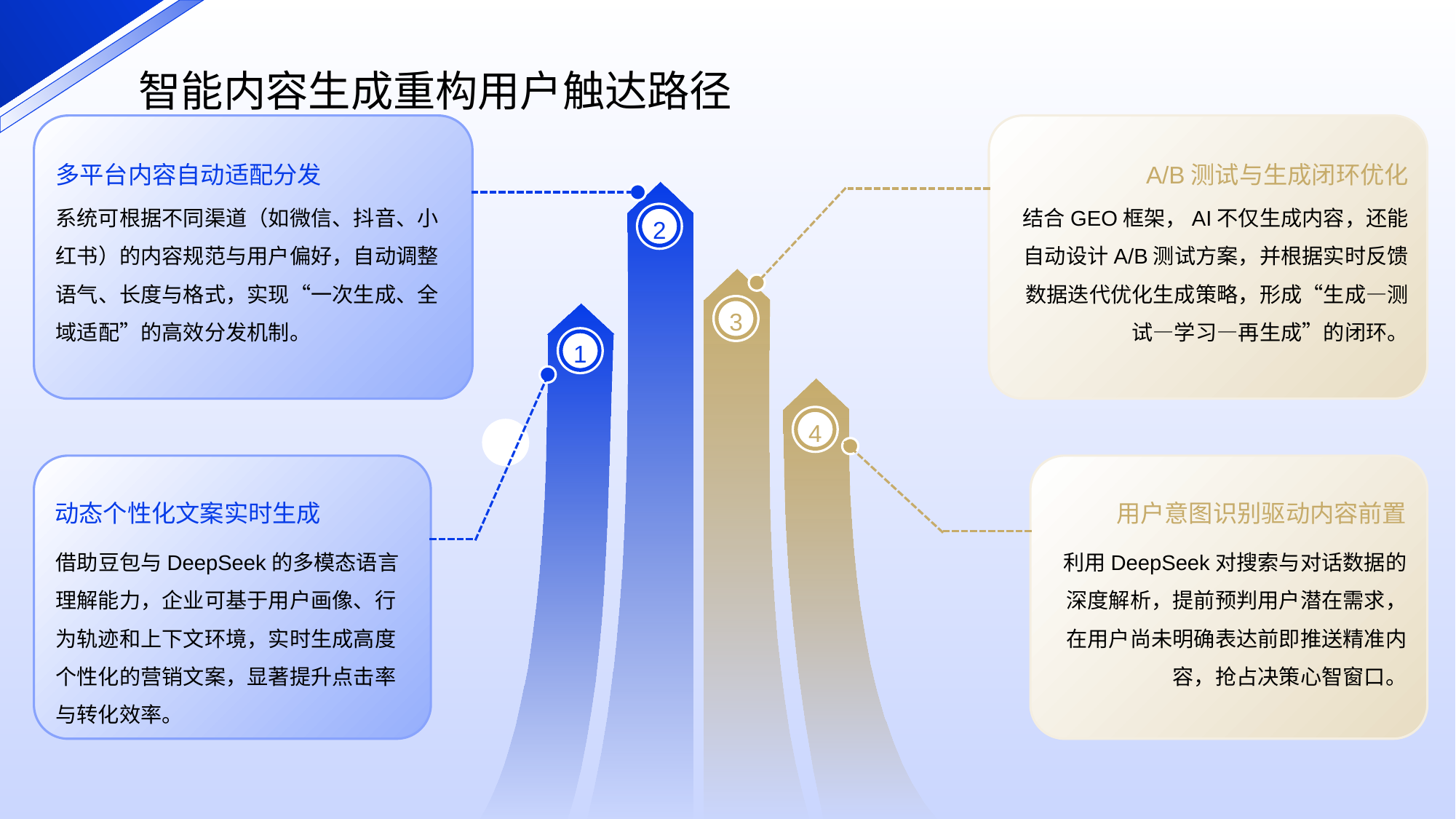

智能内容生成重构用户触达路径

多平台内容自动适配分发
A/B测试与生成闭环优化

系统可根据不同渠道（如微信、抖音、小红书）的内容规范与用户偏好，自动调整语气、长度与格式，实现“一次生成、全域适配”的高效分发机制。
结合GEO框架，AI不仅生成内容，还能自动设计A/B测试方案，并根据实时反馈数据迭代优化生成策略，形成“生成—测试—学习—再生成”的闭环。

2

3

1

4

动态个性化文案实时生成
用户意图识别驱动内容前置
借助豆包与DeepSeek的多模态语言理解能力，企业可基于用户画像、行为轨迹和上下文环境，实时生成高度个性化的营销文案，显著提升点击率与转化效率。
利用DeepSeek对搜索与对话数据的深度解析，提前预判用户潜在需求，在用户尚未明确表达前即推送精准内容，抢占决策心智窗口。